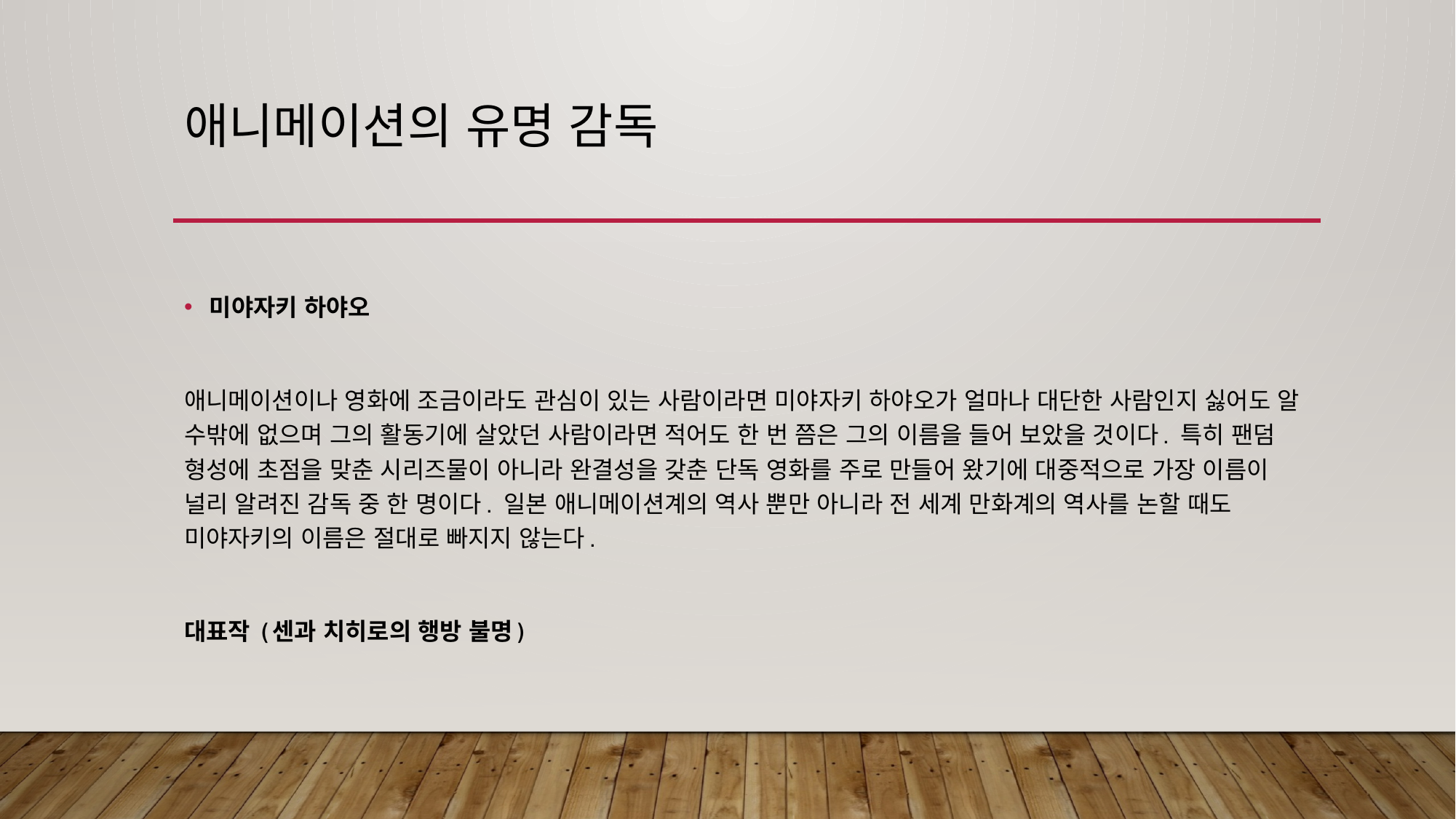

# 애니메이션의 유명 감독

미야자키 하야오

애니메이션이나 영화에 조금이라도 관심이 있는 사람이라면 미야자키 하야오가 얼마나 대단한 사람인지 싫어도 알 수밖에 없으며 그의 활동기에 살았던 사람이라면 적어도 한 번 쯤은 그의 이름을 들어 보았을 것이다. 특히 팬덤 형성에 초점을 맞춘 시리즈물이 아니라 완결성을 갖춘 단독 영화를 주로 만들어 왔기에 대중적으로 가장 이름이 널리 알려진 감독 중 한 명이다. 일본 애니메이션계의 역사 뿐만 아니라 전 세계 만화계의 역사를 논할 때도 미야자키의 이름은 절대로 빠지지 않는다.

대표작 (센과 치히로의 행방 불명)